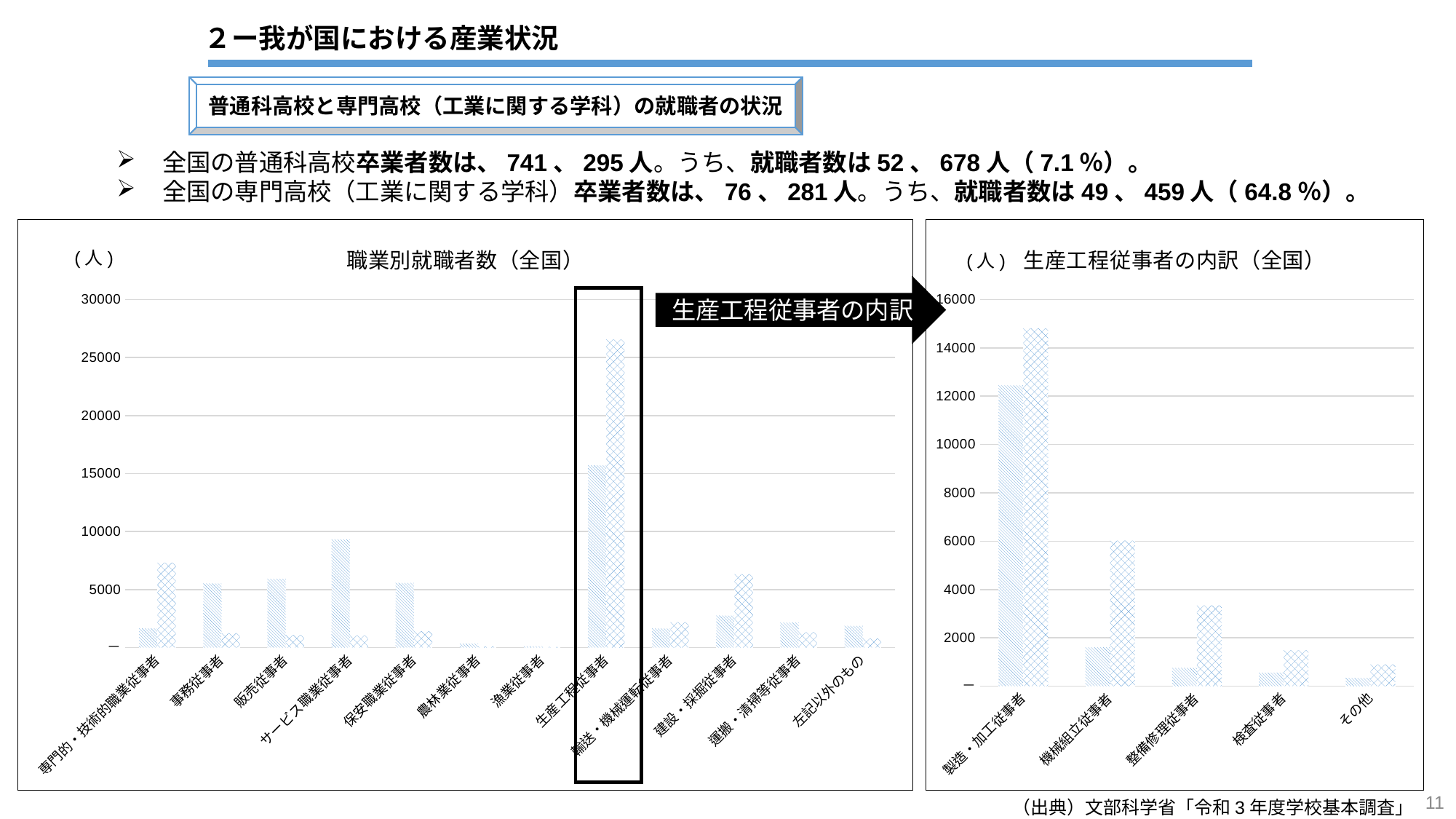

２ー我が国における産業状況

普通科高校と専門高校（工業に関する学科）の就職者の状況
　全国の普通科高校卒業者数は、741、295人。うち、就職者数は52、678人（7.1％）。
　全国の専門高校（工業に関する学科）卒業者数は、76、281人。うち、就職者数は49、459人（64.8％）。
　(人)

### Chart: 職業別就職者数（全国）

| Category | 普通科 | 工業 |
|---|---|---|
| 専門的・技術的職業従事者 | 1661.0 | 7321.0 |
| 事務従事者 | 5530.0 | 1241.0 |
| 販売従事者 | 5934.0 | 1082.0 |
| サービス職業従事者 | 9330.0 | 1059.0 |
| 保安職業従事者 | 5579.0 | 1413.0 |
| 農林業従事者 | 356.0 | 95.0 |
| 漁業従事者 | 118.0 | 61.0 |
| 生産工程従事者 | 15718.0 | 26565.0 |
| 輸送・機械運転従事者 | 1652.0 | 2190.0 |
| 建設・採掘従事者 | 2762.0 | 6322.0 |
| 運搬・清掃等従事者 | 2162.0 | 1324.0 |
| 左記以外のもの | 1876.0 | 786.0 |

### Chart: 生産工程従事者の内訳（全国）

| Category | 普通科 | 工業 |
|---|---|---|
| 製造・加工従事者 | 12451.0 | 14808.0 |
| 機械組立従事者 | 1609.0 | 6024.0 |
| 整備修理従事者 | 756.0 | 3344.0 |
| 検査従事者 | 561.0 | 1488.0 |
| その他 | 341.0 | 901.0 |
　(人)
生産工程従事者の内訳

11
　（出典）文部科学省「令和3年度学校基本調査」